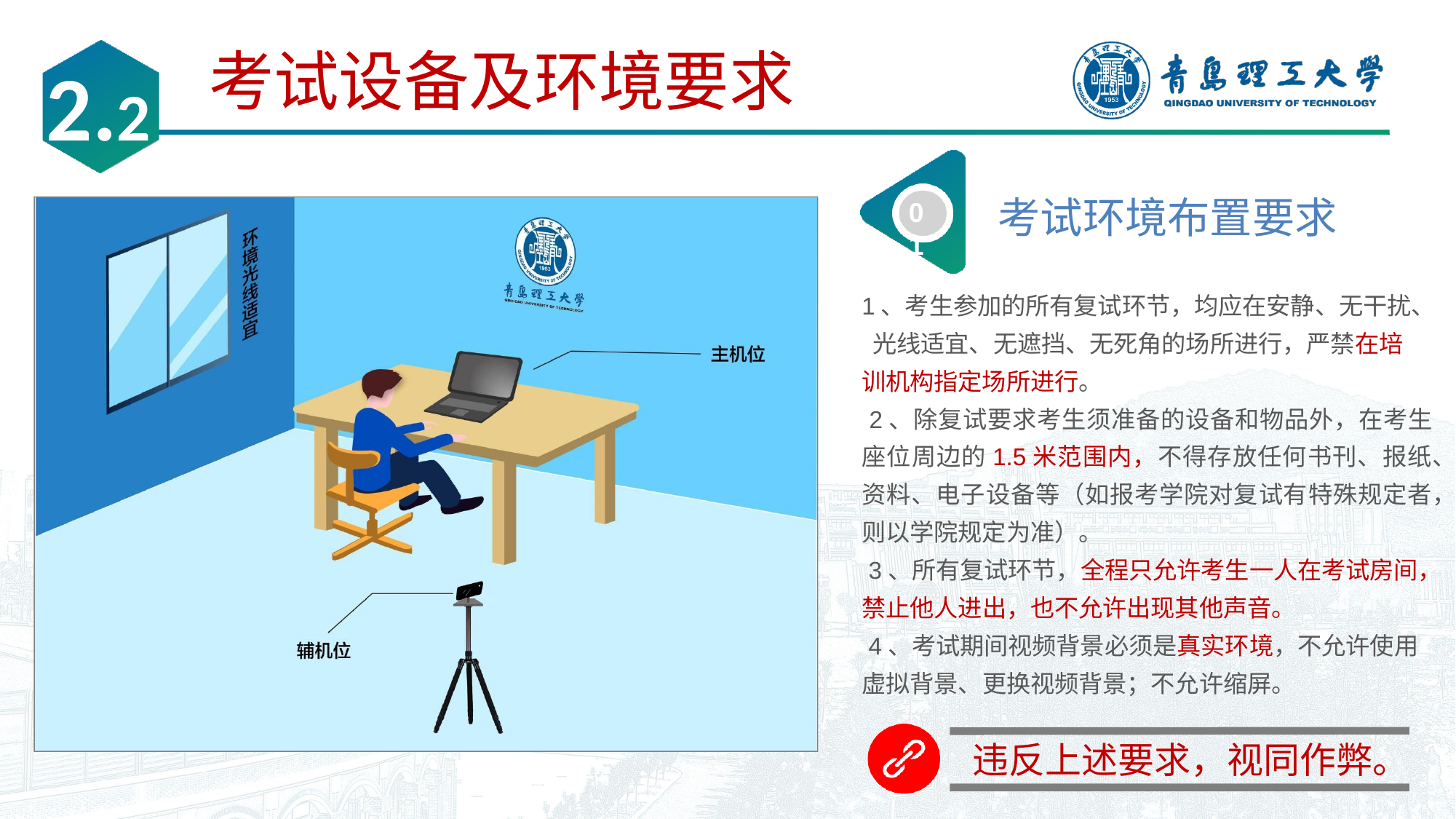

# 考试设备及环境要求
2.2

考试环境布置要求
01

1、考生参加的所有复试环节，均应在安静、无干扰、  光线适宜、无遮挡、无死角的场所进行，严禁在培 训机构指定场所进行。
 2、除复试要求考生须准备的设备和物品外，在考生 座位周边的1.5米范围内，不得存放任何书刊、报纸、资料、电子设备等（如报考学院对复试有特殊规定者，则以学院规定为准）。
 3、所有复试环节，全程只允许考生一人在考试房间，禁止他人进出，也不允许出现其他声音。
 4、考试期间视频背景必须是真实环境，不允许使用 虚拟背景、更换视频背景；不允许缩屏。

违反上述要求，视同作弊。